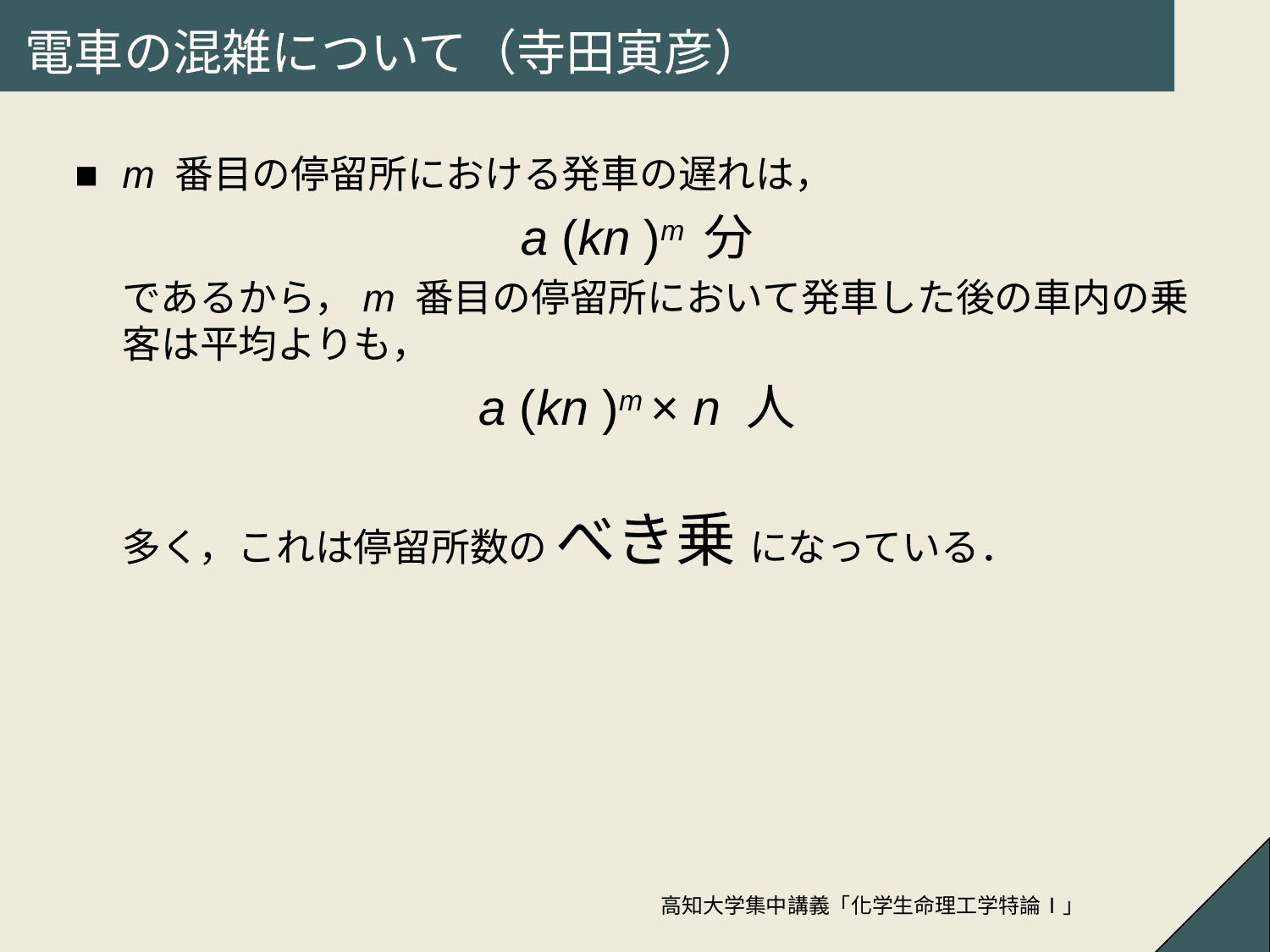

# 電車の混雑について（寺田寅彦）
■	m 番目の停留所における発車の遅れは，
a (kn )m 分
	であるから，m 番目の停留所において発車した後の車内の乗客は平均よりも，
a (kn )m × n 人

	多く，これは停留所数の べき乗 になっている．